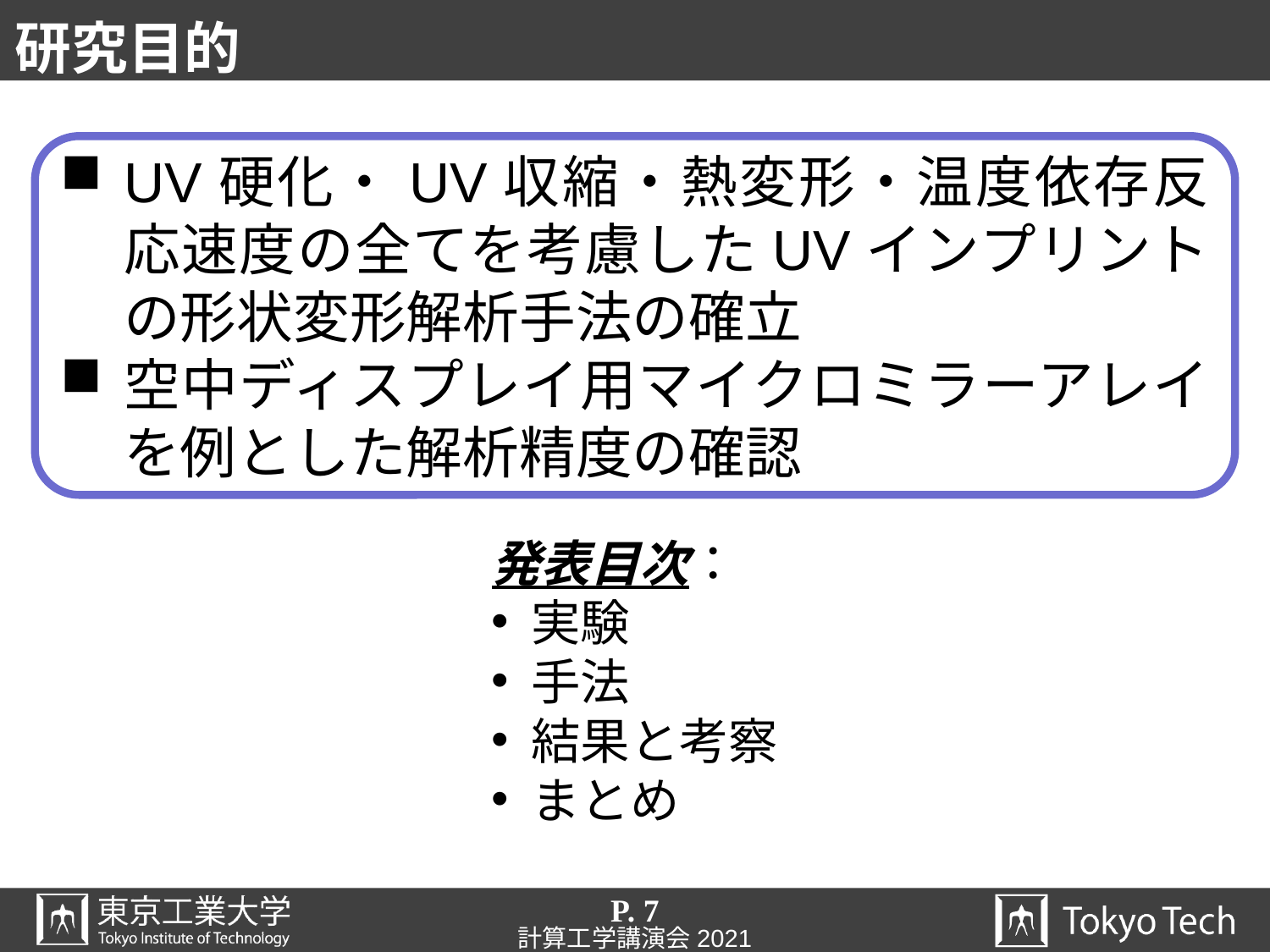

# 研究目的
UV硬化・UV収縮・熱変形・温度依存反応速度の全てを考慮したUVインプリントの形状変形解析手法の確立
空中ディスプレイ用マイクロミラーアレイを例とした解析精度の確認
発表目次：
実験
手法
結果と考察
まとめ
P. 7